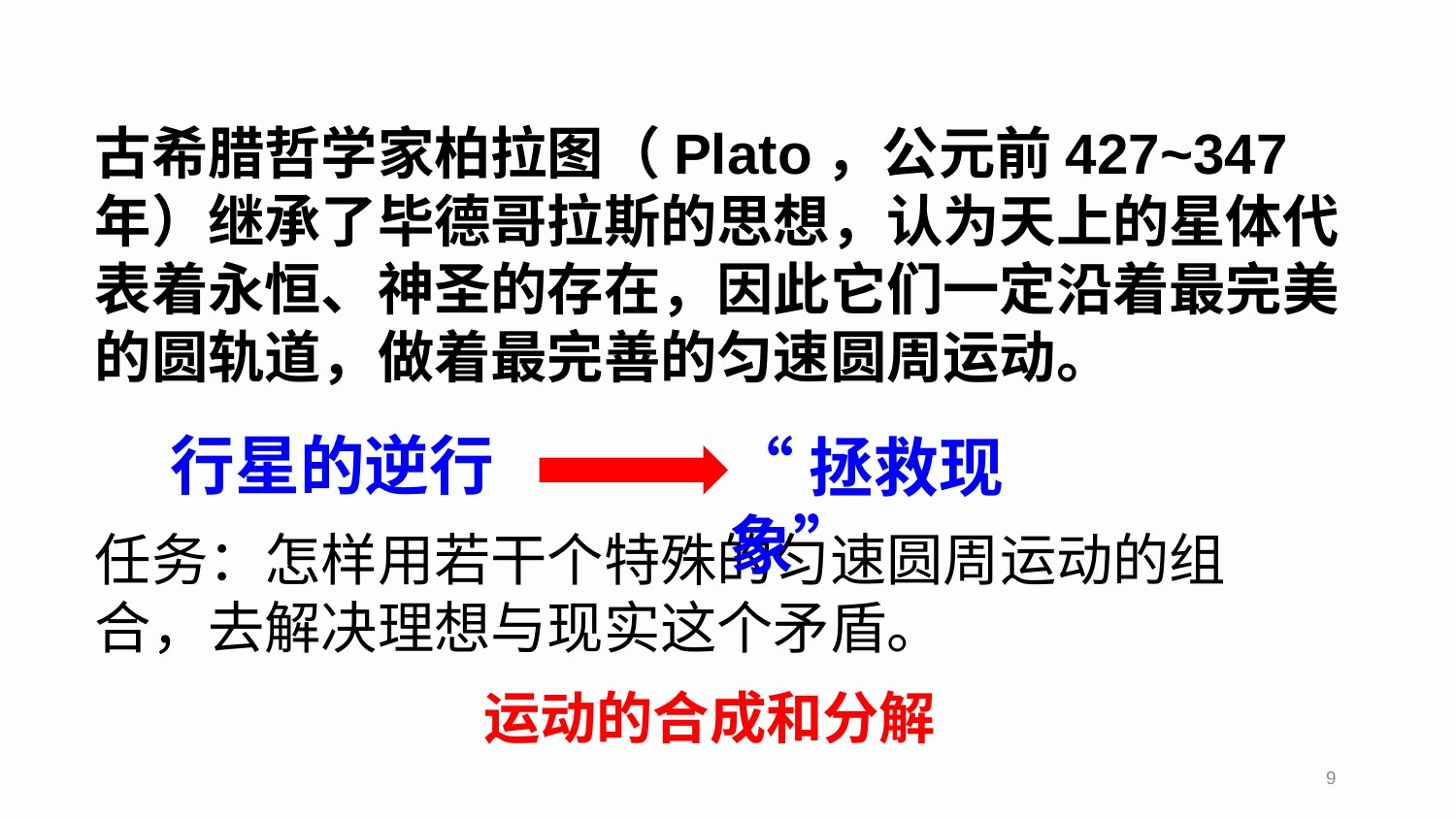

古希腊哲学家柏拉图（Plato，公元前427~347年）继承了毕德哥拉斯的思想，认为天上的星体代表着永恒、神圣的存在，因此它们一定沿着最完美的圆轨道，做着最完善的匀速圆周运动。
行星的逆行
“拯救现象”

任务：怎样用若干个特殊的匀速圆周运动的组合，去解决理想与现实这个矛盾。
运动的合成和分解
9